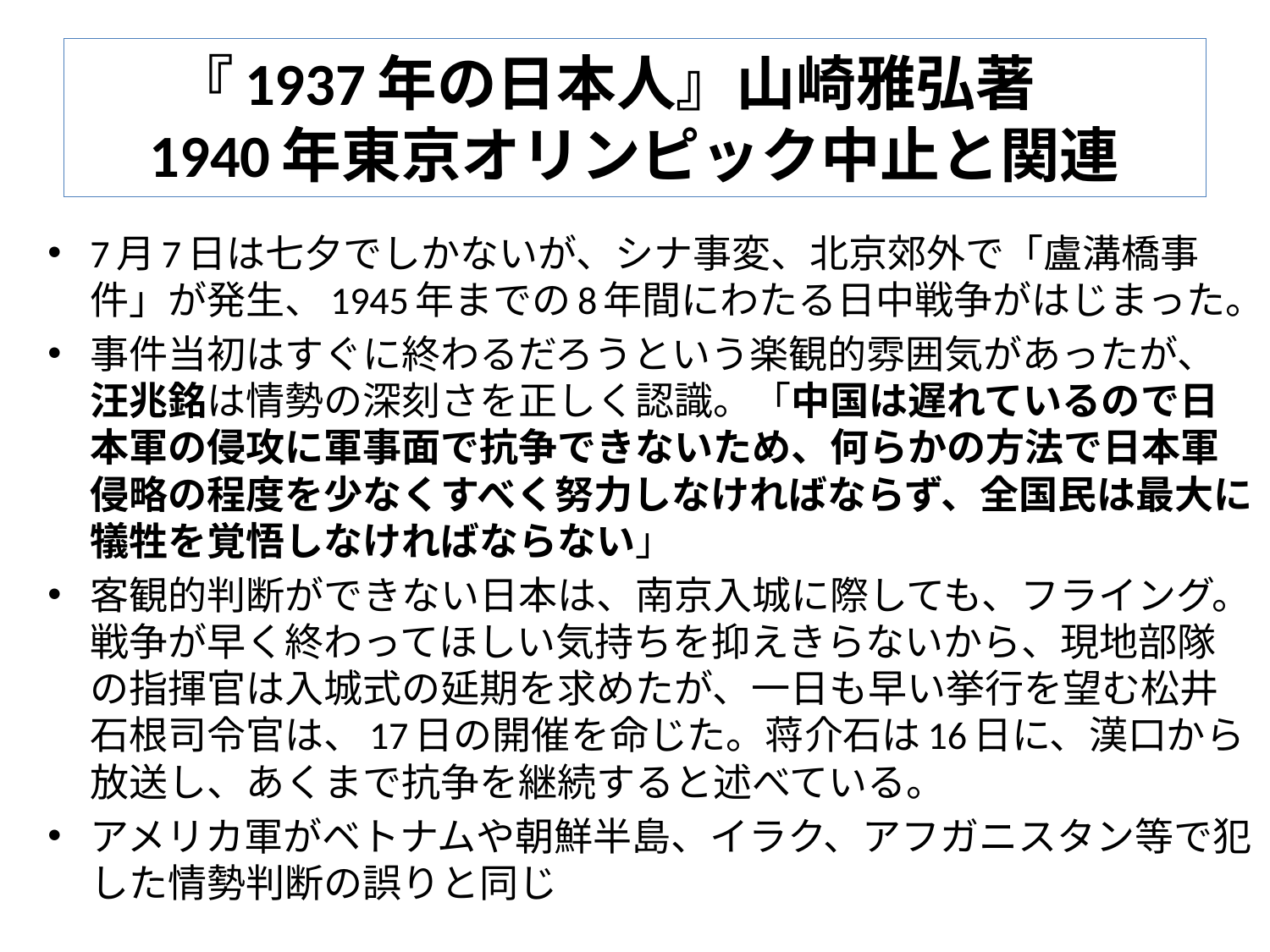

# 『1937年の日本人』山崎雅弘著　 1940年東京オリンピック中止と関連
7月7日は七夕でしかないが、シナ事変、北京郊外で「盧溝橋事件」が発生、1945年までの8年間にわたる日中戦争がはじまった。
事件当初はすぐに終わるだろうという楽観的雰囲気があったが、汪兆銘は情勢の深刻さを正しく認識。「中国は遅れているので日本軍の侵攻に軍事面で抗争できないため、何らかの方法で日本軍侵略の程度を少なくすべく努力しなければならず、全国民は最大に犠牲を覚悟しなければならない」
客観的判断ができない日本は、南京入城に際しても、フライング。戦争が早く終わってほしい気持ちを抑えきらないから、現地部隊の指揮官は入城式の延期を求めたが、一日も早い挙行を望む松井石根司令官は、17日の開催を命じた。蒋介石は16日に、漢口から放送し、あくまで抗争を継続すると述べている。
アメリカ軍がベトナムや朝鮮半島、イラク、アフガニスタン等で犯した情勢判断の誤りと同じ